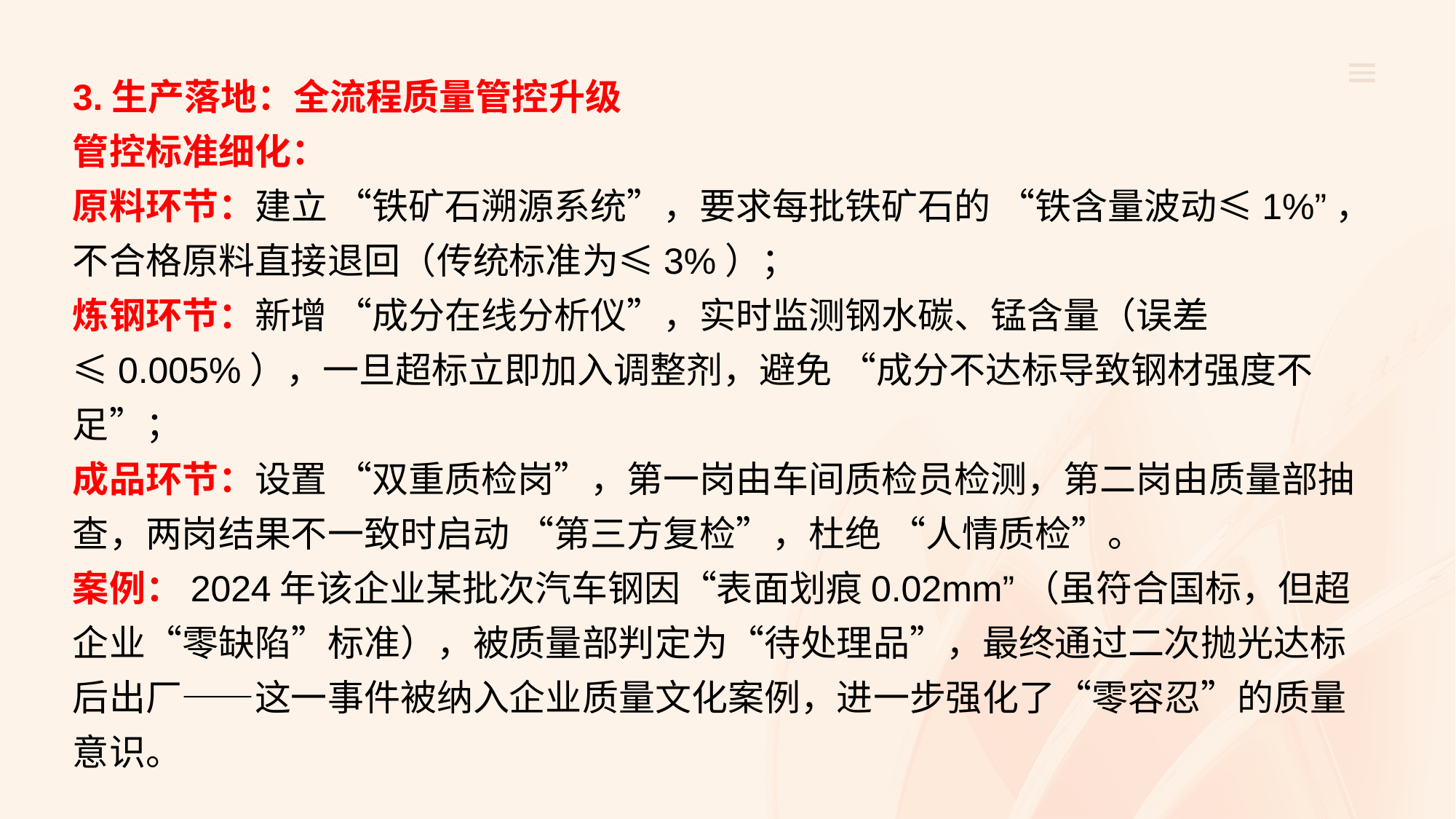

3.生产落地：全流程质量管控升级
管控标准细化：
原料环节：建立 “铁矿石溯源系统”，要求每批铁矿石的 “铁含量波动≤1%”，不合格原料直接退回（传统标准为≤3%）；
炼钢环节：新增 “成分在线分析仪”，实时监测钢水碳、锰含量（误差≤0.005%），一旦超标立即加入调整剂，避免 “成分不达标导致钢材强度不足”；
成品环节：设置 “双重质检岗”，第一岗由车间质检员检测，第二岗由质量部抽查，两岗结果不一致时启动 “第三方复检”，杜绝 “人情质检”。
案例：2024年该企业某批次汽车钢因“表面划痕0.02mm”（虽符合国标，但超企业“零缺陷”标准），被质量部判定为“待处理品”，最终通过二次抛光达标后出厂——这一事件被纳入企业质量文化案例，进一步强化了“零容忍”的质量意识。